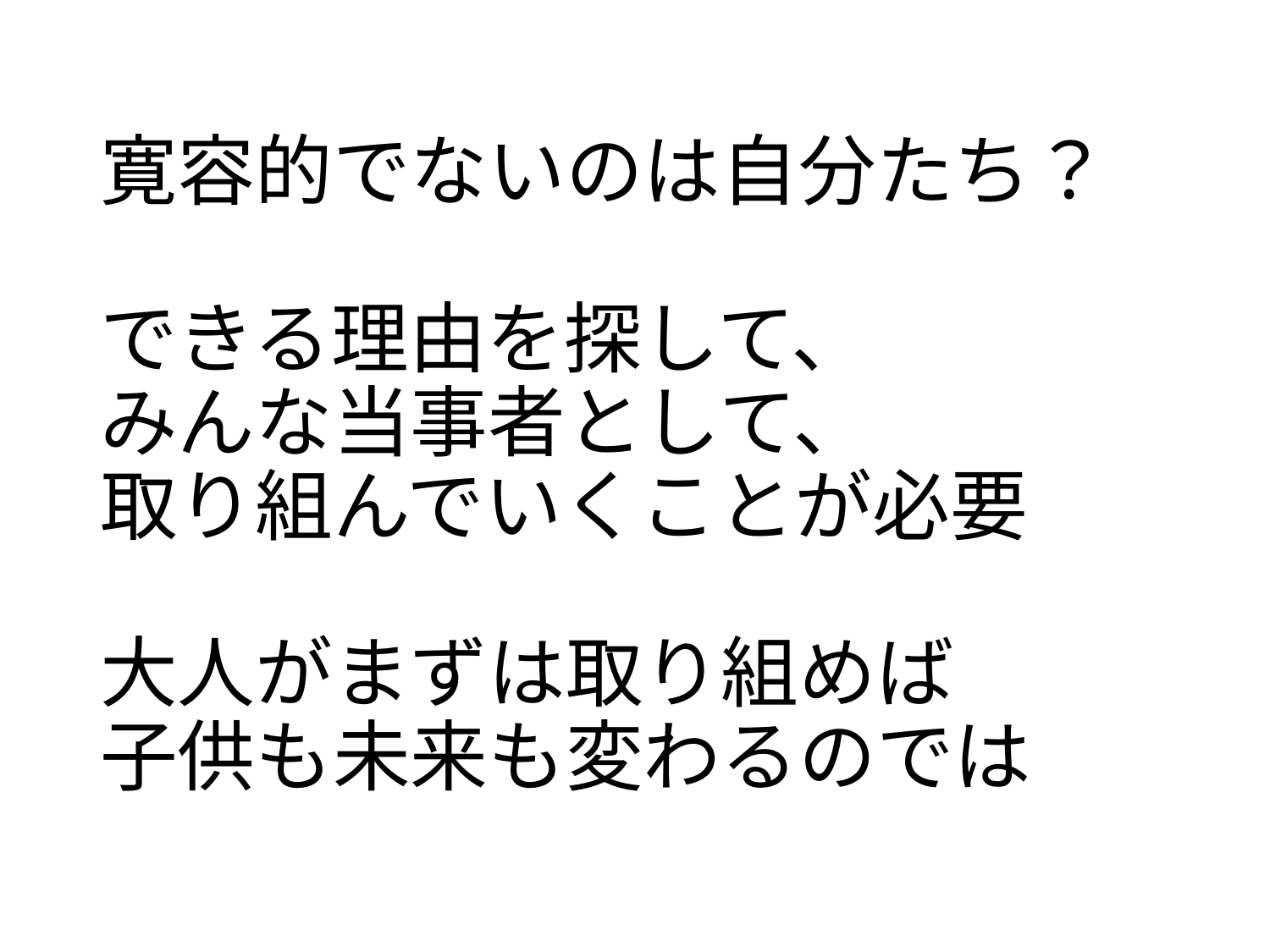

# 寛容的でないのは自分たち？ できる理由を探して、 みんな当事者として、 取り組んでいくことが必要 大人がまずは取り組めば 子供も未来も変わるのでは